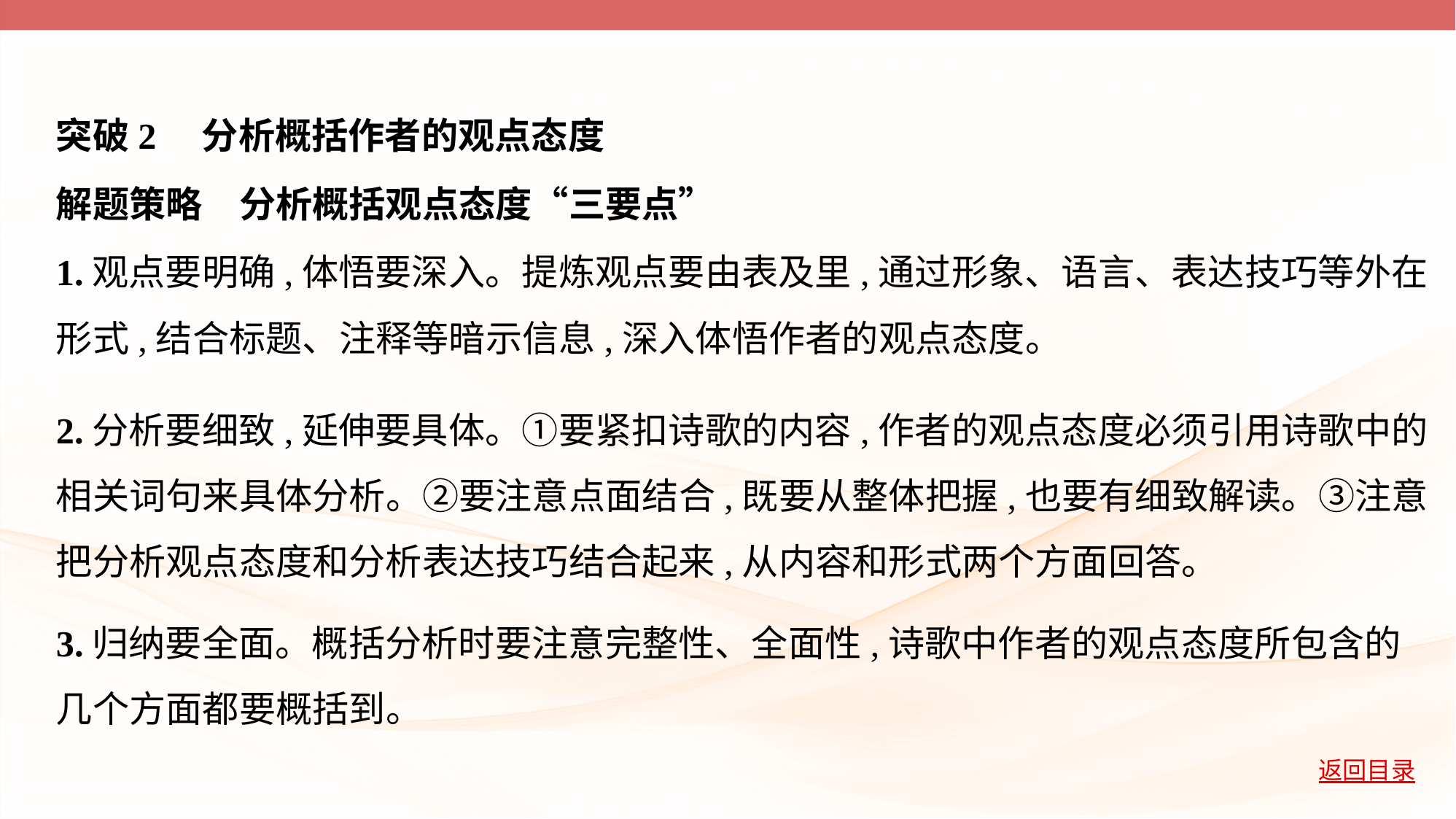

突破2　分析概括作者的观点态度
解题策略　分析概括观点态度“三要点”
1.观点要明确,体悟要深入。提炼观点要由表及里,通过形象、语言、表达技巧等外在
形式,结合标题、注释等暗示信息,深入体悟作者的观点态度。
2.分析要细致,延伸要具体。①要紧扣诗歌的内容,作者的观点态度必须引用诗歌中的
相关词句来具体分析。②要注意点面结合,既要从整体把握,也要有细致解读。③注意
把分析观点态度和分析表达技巧结合起来,从内容和形式两个方面回答。
3.归纳要全面。概括分析时要注意完整性、全面性,诗歌中作者的观点态度所包含的
几个方面都要概括到。